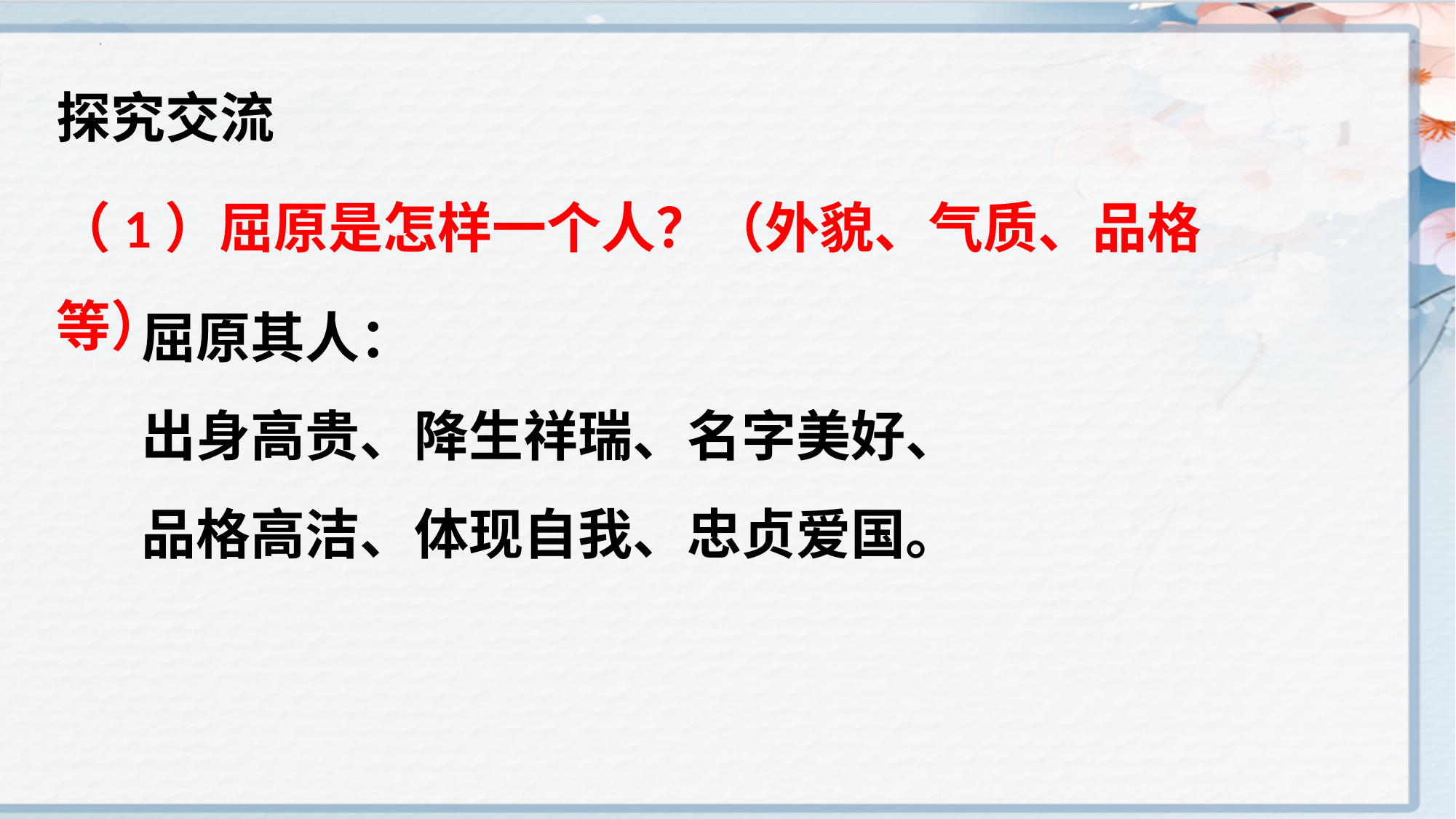

探究交流
（1）屈原是怎样一个人？（外貌、气质、品格等）
屈原其人：
出身高贵、降生祥瑞、名字美好、
品格高洁、体现自我、忠贞爱国。